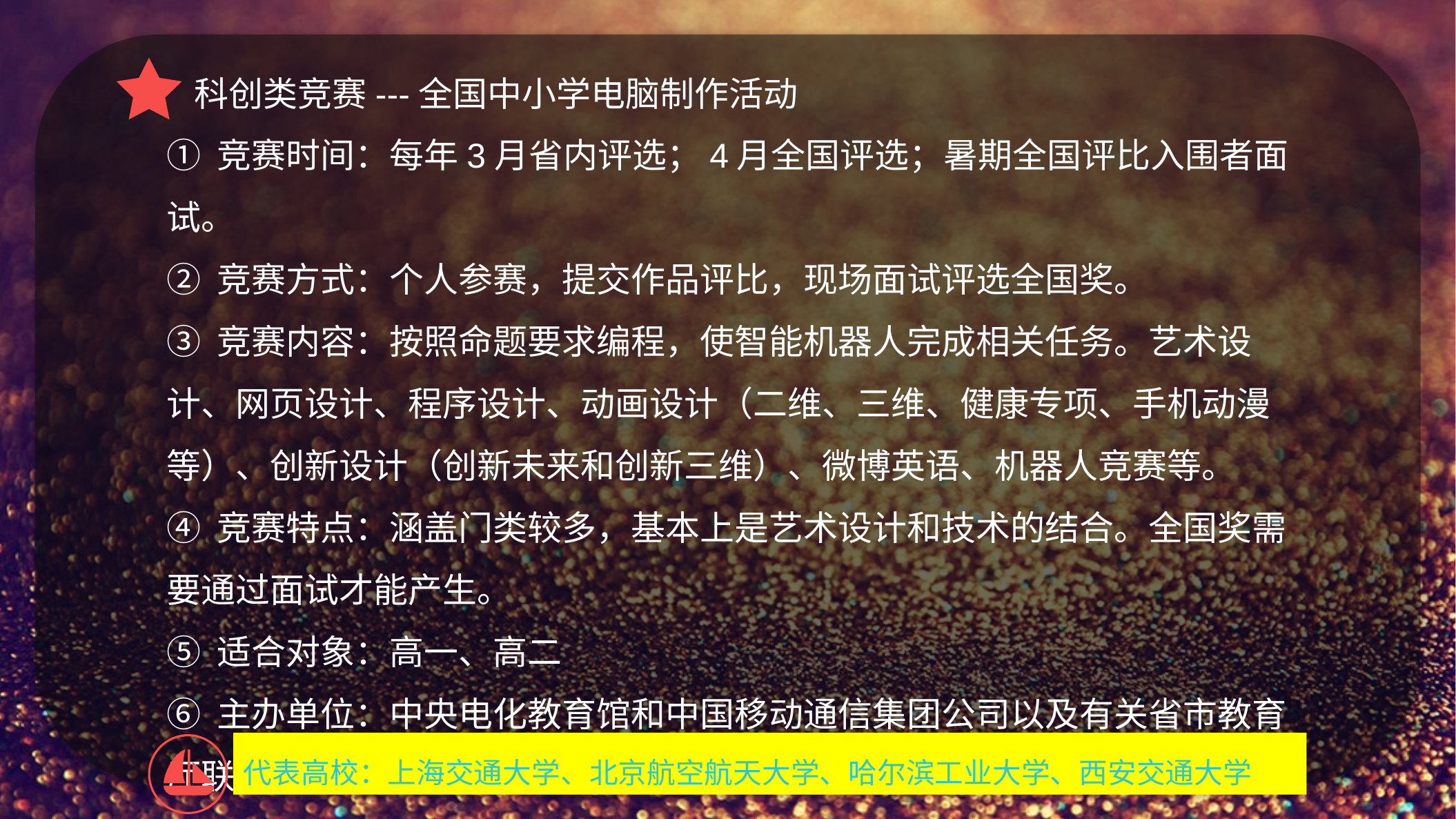

科创类竞赛---全国中小学电脑制作活动
① 竞赛时间：每年3月省内评选；4月全国评选；暑期全国评比入围者面试。
② 竞赛方式：个人参赛，提交作品评比，现场面试评选全国奖。
③ 竞赛内容：按照命题要求编程，使智能机器人完成相关任务。艺术设计、网页设计、程序设计、动画设计（二维、三维、健康专项、手机动漫等）、创新设计（创新未来和创新三维）、微博英语、机器人竞赛等。
④ 竞赛特点：涵盖门类较多，基本上是艺术设计和技术的结合。全国奖需要通过面试才能产生。
⑤ 适合对象：高一、高二
⑥ 主办单位：中央电化教育馆和中国移动通信集团公司以及有关省市教育厅联合主办

代表高校：上海交通大学、北京航空航天大学、哈尔滨工业大学、西安交通大学